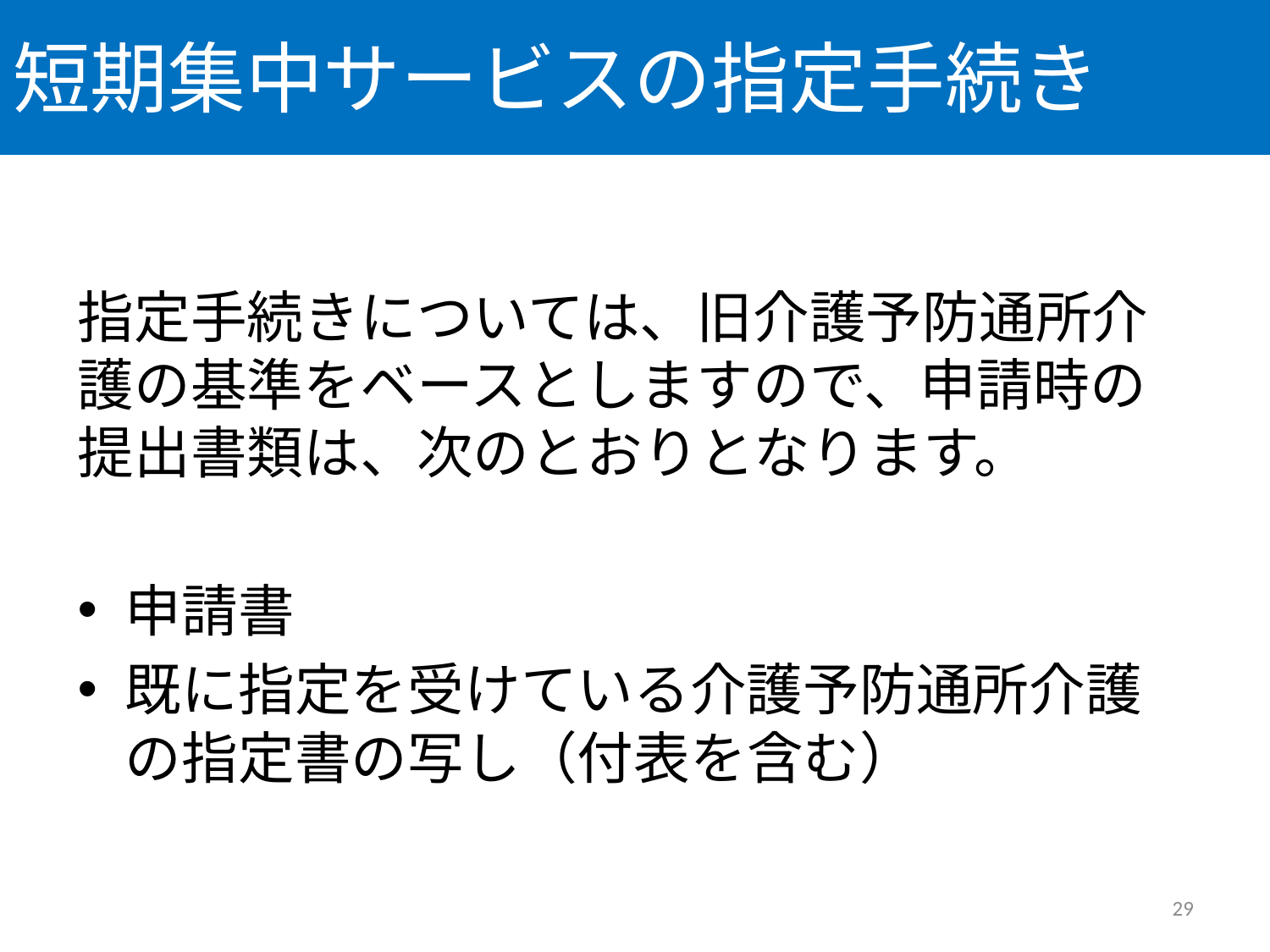

# 短期集中サービスの指定手続き

指定手続きについては、旧介護予防通所介護の基準をベースとしますので、申請時の提出書類は、次のとおりとなります。

申請書
既に指定を受けている介護予防通所介護の指定書の写し（付表を含む）
29